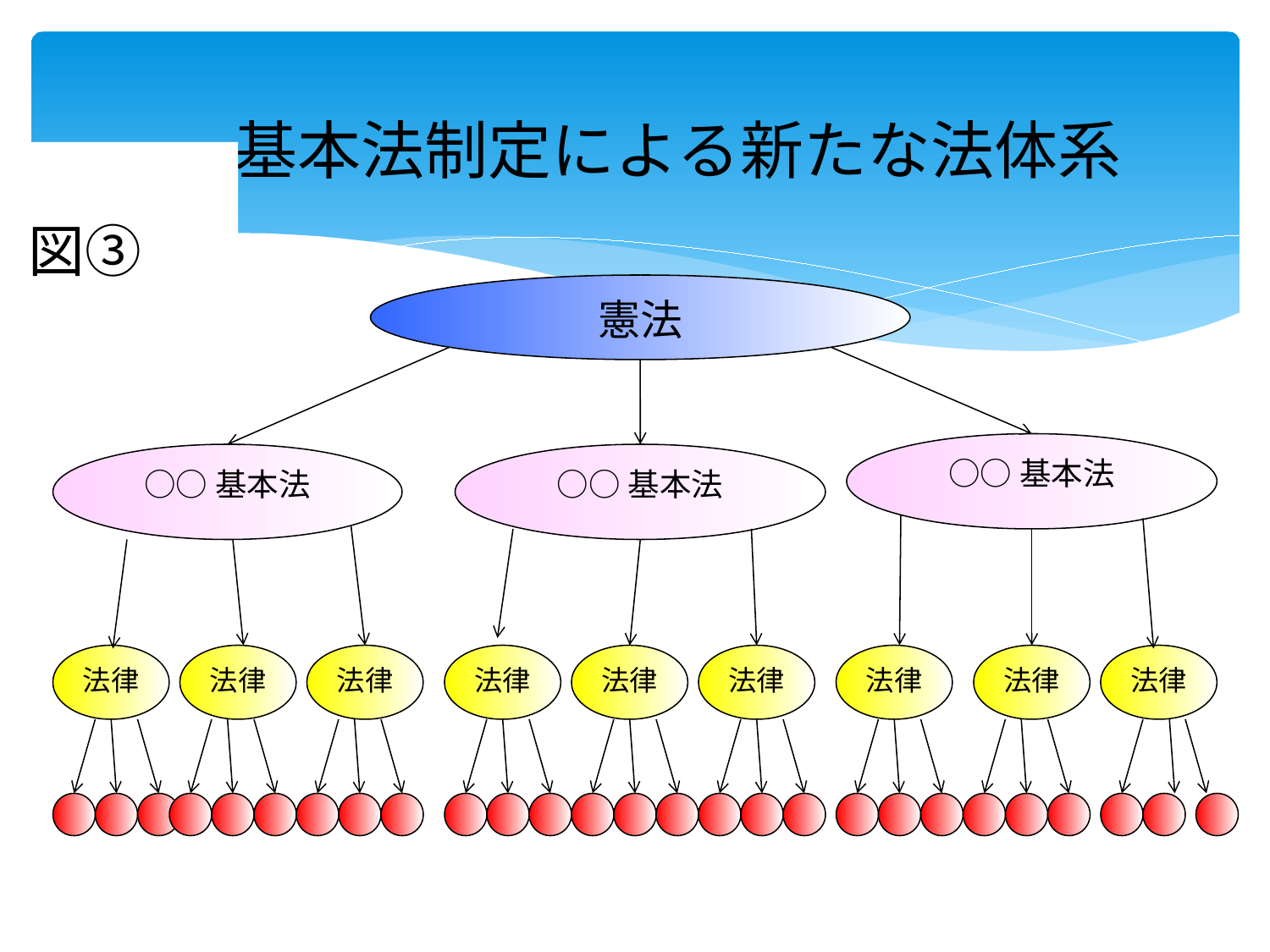

# 基本法制定による新たな法体系

図③

憲法
○○基本法
○○基本法
○○基本法
法律
法律
法律
法律
法律
法律
法律
法律
法律